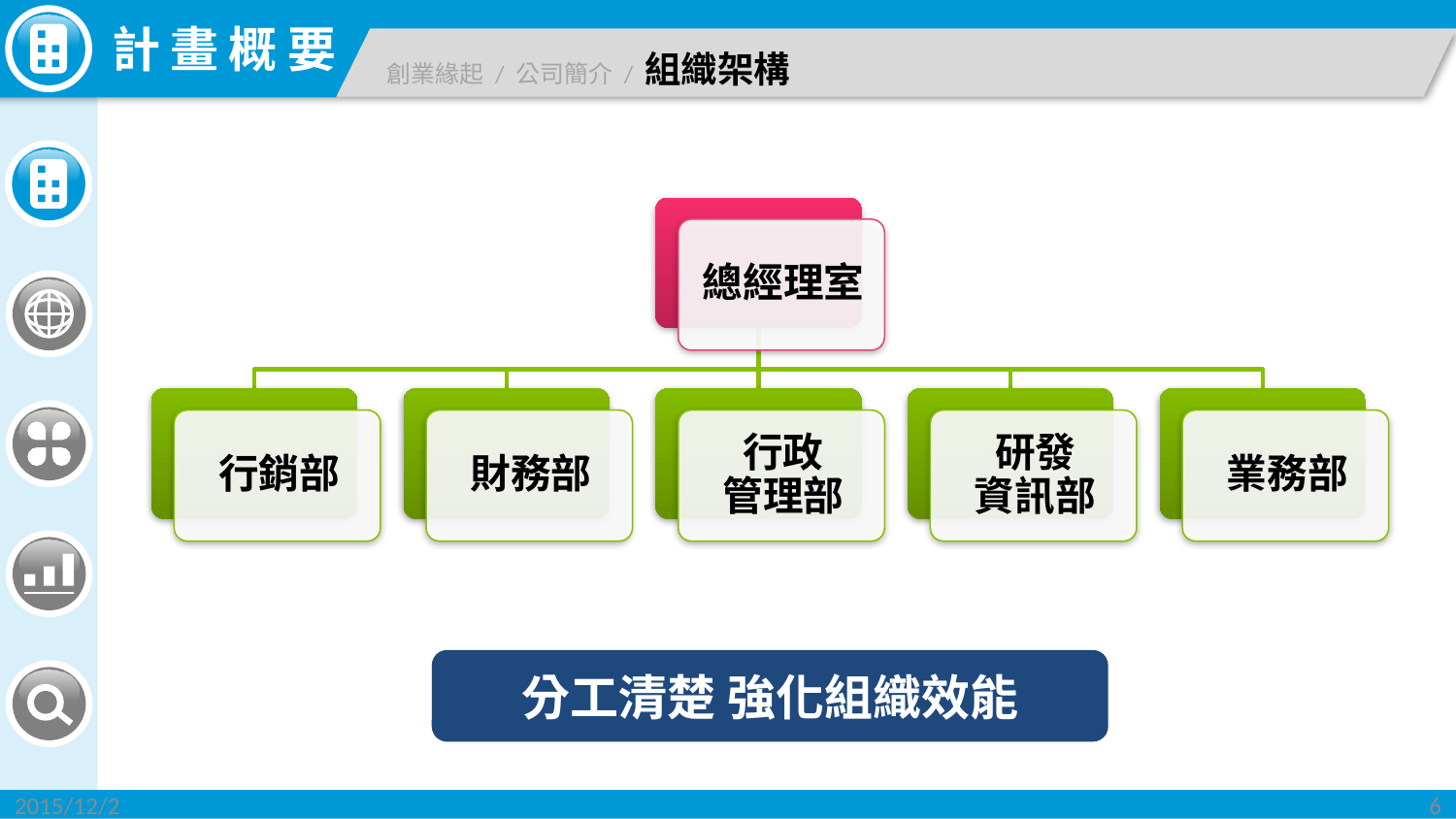

創業緣起 / 公司簡介 / 組織架構
總經理室
行銷部
財務部
行政
管理部
研發
資訊部
業務部
分工清楚 強化組織效能
2015/12/2
6